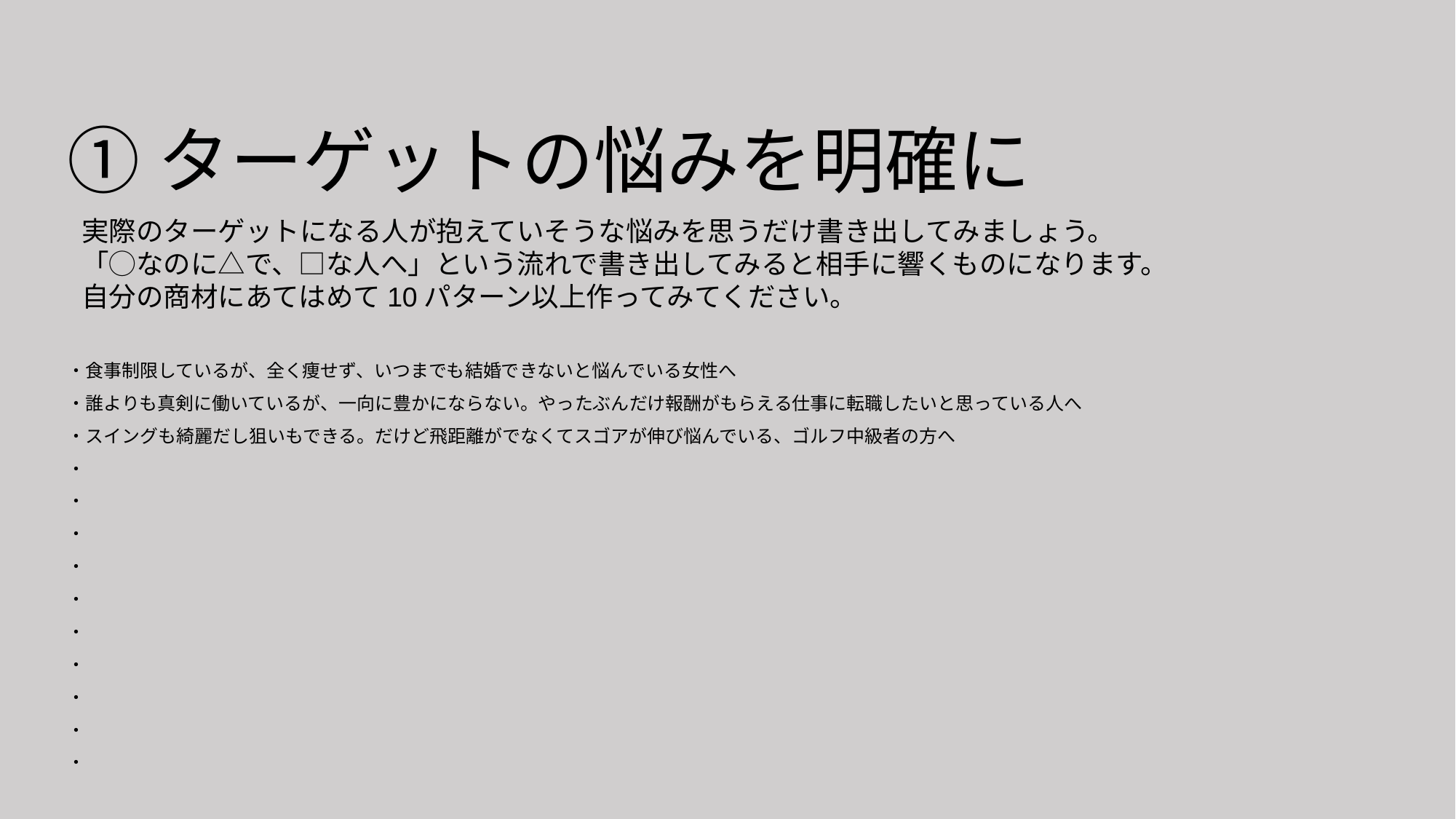

①ターゲットの悩みを明確に
実際のターゲットになる人が抱えていそうな悩みを思うだけ書き出してみましょう。
「◯なのに△で、□な人へ」という流れで書き出してみると相手に響くものになります。
自分の商材にあてはめて10パターン以上作ってみてください。
・食事制限しているが、全く痩せず、いつまでも結婚できないと悩んでいる女性へ
・誰よりも真剣に働いているが、一向に豊かにならない。やったぶんだけ報酬がもらえる仕事に転職したいと思っている人へ
・スイングも綺麗だし狙いもできる。だけど飛距離がでなくてスゴアが伸び悩んでいる、ゴルフ中級者の方へ
・
・
・
・
・
・
・
・
・
・